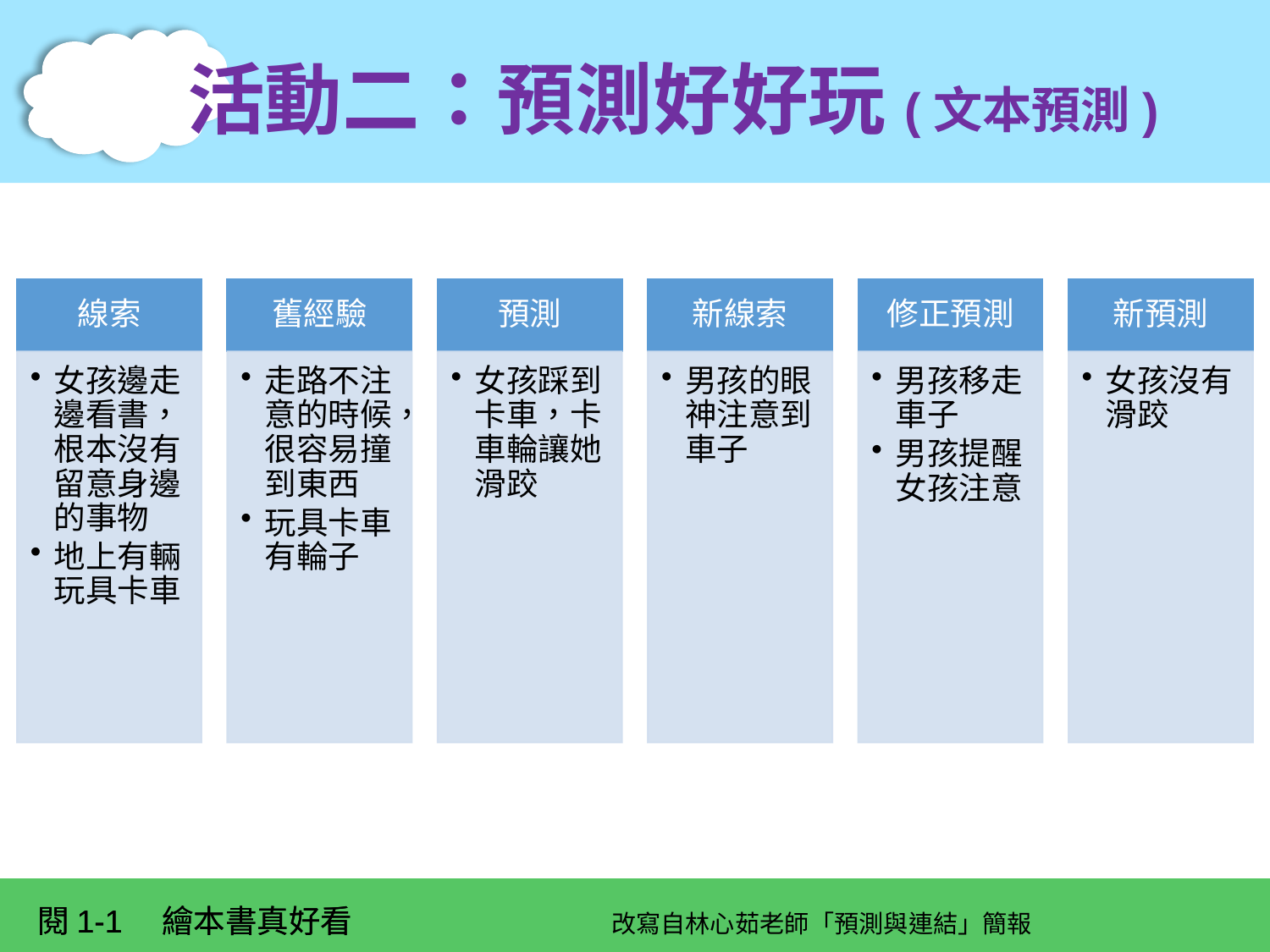

活動二：預測好好玩(文本預測)
線索
女孩邊走邊看書，根本沒有留意身邊的事物
地上有輛玩具卡車
舊經驗
走路不注意的時候，很容易撞到東西
玩具卡車有輪子
預測
女孩踩到卡車，卡車輪讓她滑跤
新線索
男孩的眼神注意到車子
修正預測
男孩移走車子
男孩提醒女孩注意
新預測
女孩沒有滑跤